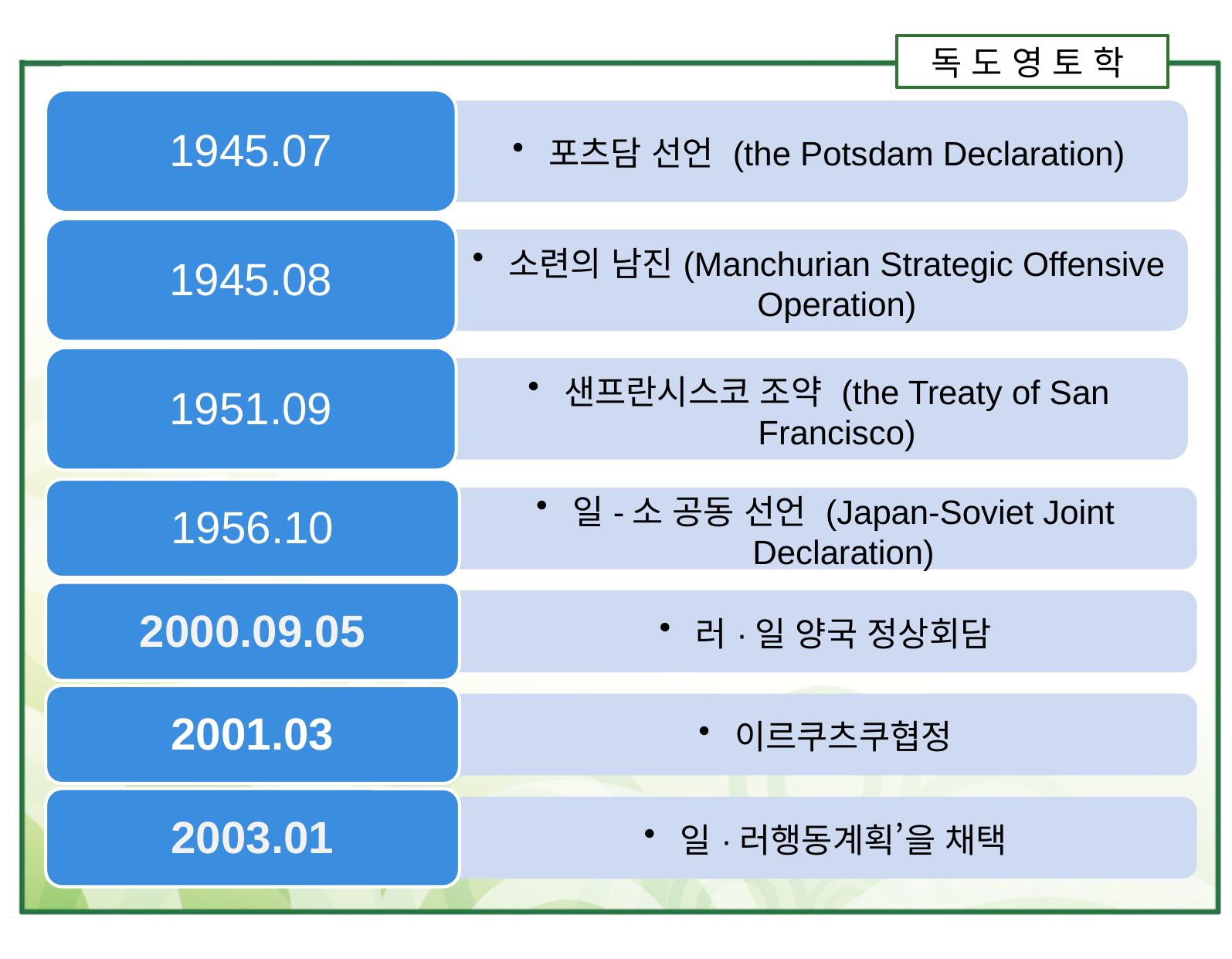

독 도 영 토 학
1945.07
포츠담 선언 (the Potsdam Declaration)
1945.08
소련의 남진(Manchurian Strategic Offensive Operation)
1951.09
샌프란시스코 조약 (the Treaty of San Francisco)
#
1956.10
일-소 공동 선언 (Japan-Soviet Joint Declaration)
2000.09.05
러·일 양국 정상회담
2001.03
이르쿠츠쿠협정
2003.01
일·러행동계획’을 채택